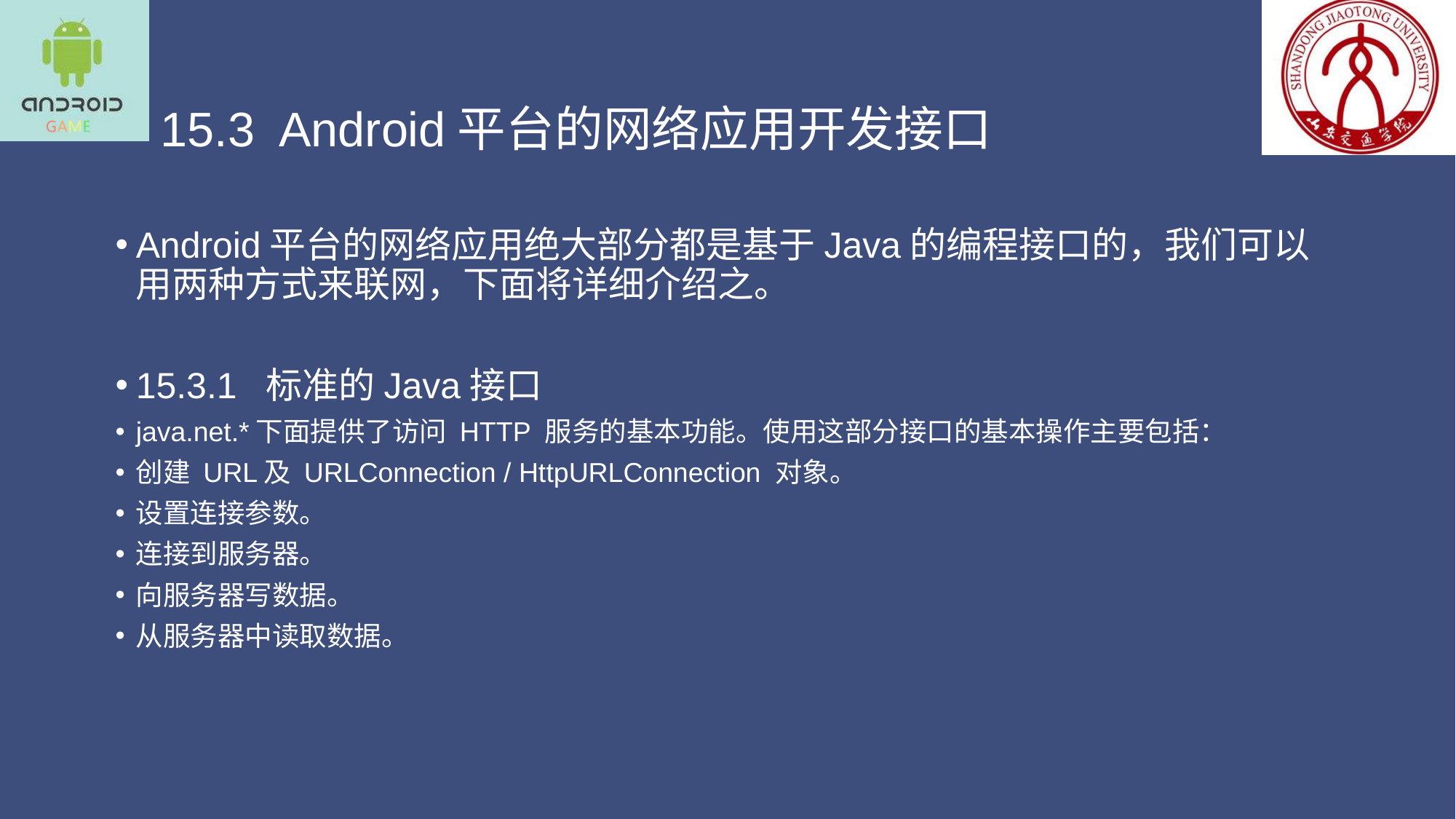

# 15.3  Android平台的网络应用开发接口
Android平台的网络应用绝大部分都是基于Java的编程接口的，我们可以用两种方式来联网，下面将详细介绍之。

15.3.1  标准的Java接口
java.net.*下面提供了访问 HTTP 服务的基本功能。使用这部分接口的基本操作主要包括：
创建 URL及 URLConnection / HttpURLConnection 对象。
设置连接参数。
连接到服务器。
向服务器写数据。
从服务器中读取数据。